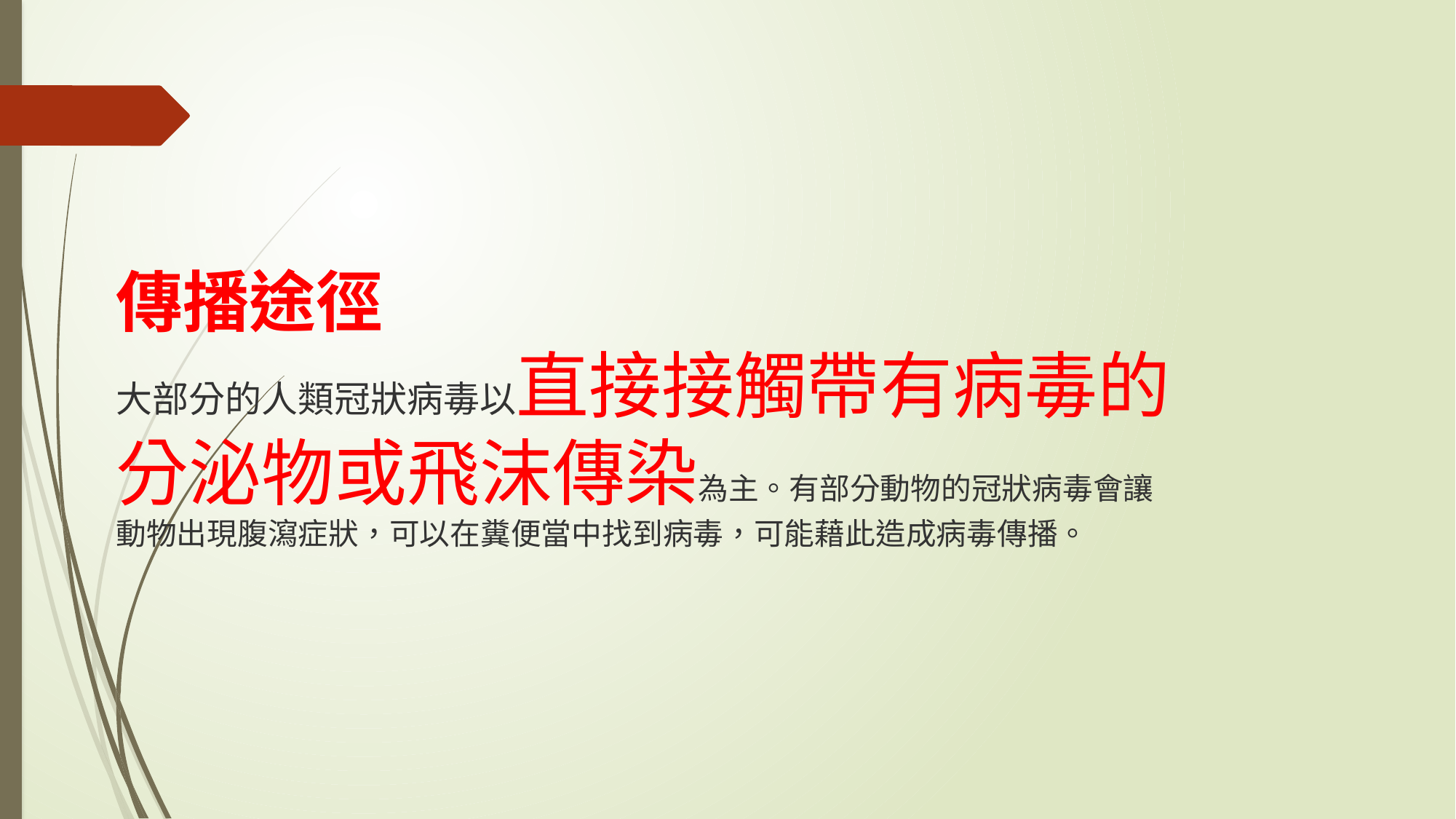

傳播途徑
大部分的人類冠狀病毒以直接接觸帶有病毒的分泌物或飛沫傳染為主。有部分動物的冠狀病毒會讓動物出現腹瀉症狀，可以在糞便當中找到病毒，可能藉此造成病毒傳播。